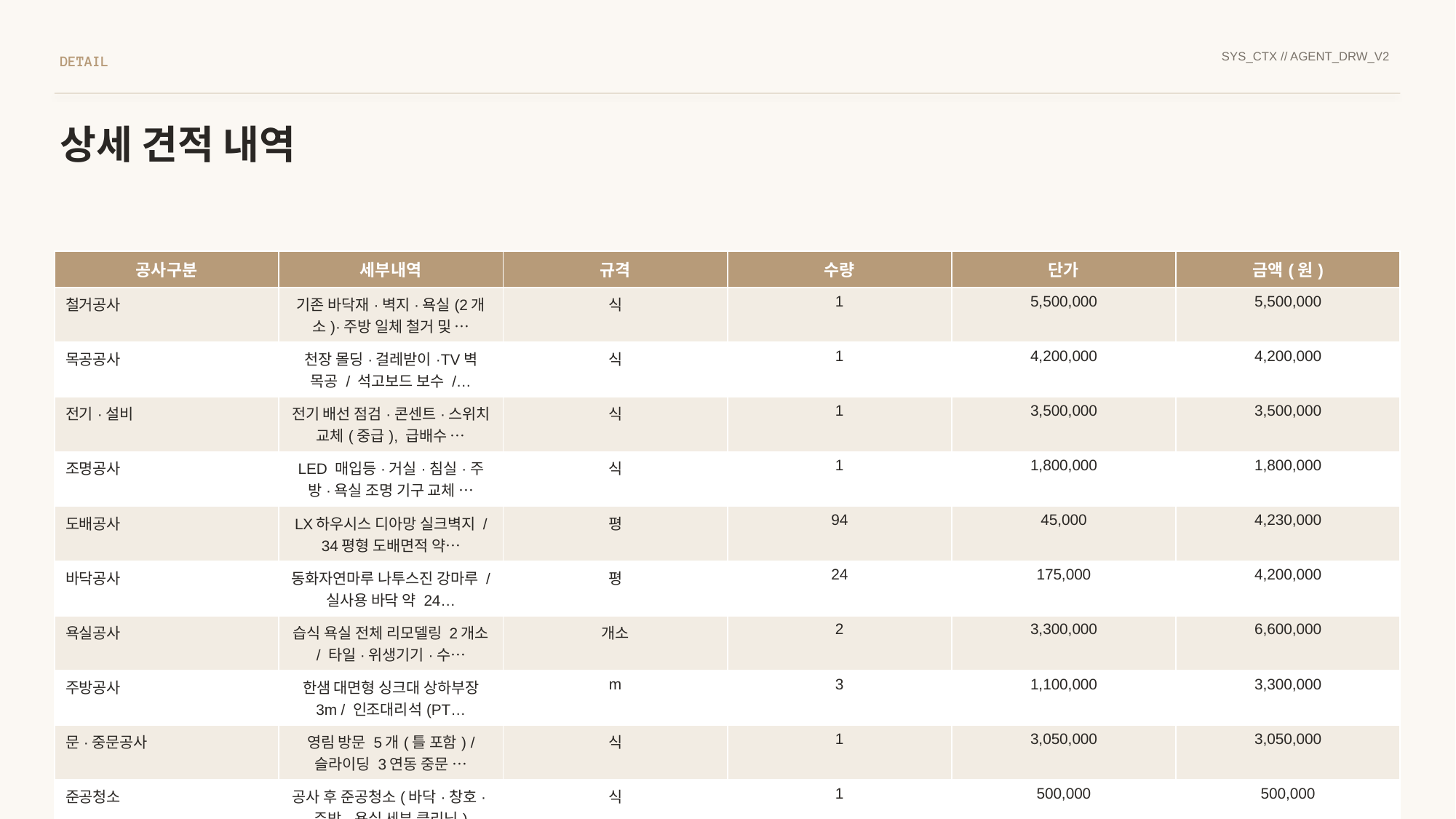

SYS_CTX // AGENT_DRW_V2
DETAIL

상세 견적 내역
| 공사구분 | 세부내역 | 규격 | 수량 | 단가 | 금액(원) |
| --- | --- | --- | --- | --- | --- |
| 철거공사 | 기존 바닥재·벽지·욕실(2개소)·주방 일체 철거 및 … | 식 | 1 | 5,500,000 | 5,500,000 |
| 목공공사 | 천장 몰딩·걸레받이·TV벽 목공 / 석고보드 보수 /… | 식 | 1 | 4,200,000 | 4,200,000 |
| 전기·설비 | 전기 배선 점검·콘센트·스위치 교체(중급), 급배수 … | 식 | 1 | 3,500,000 | 3,500,000 |
| 조명공사 | LED 매입등·거실·침실·주방·욕실 조명 기구 교체 … | 식 | 1 | 1,800,000 | 1,800,000 |
| 도배공사 | LX하우시스 디아망 실크벽지 / 34평형 도배면적 약… | 평 | 94 | 45,000 | 4,230,000 |
| 바닥공사 | 동화자연마루 나투스진 강마루 / 실사용 바닥 약 24… | 평 | 24 | 175,000 | 4,200,000 |
| 욕실공사 | 습식 욕실 전체 리모델링 2개소 / 타일·위생기기·수… | 개소 | 2 | 3,300,000 | 6,600,000 |
| 주방공사 | 한샘 대면형 싱크대 상하부장 3m / 인조대리석(PT… | m | 3 | 1,100,000 | 3,300,000 |
| 문·중문공사 | 영림 방문 5개(틀 포함) / 슬라이딩 3연동 중문 … | 식 | 1 | 3,050,000 | 3,050,000 |
| 준공청소 | 공사 후 준공청소(바닥·창호·주방·욕실 세부 클리닝) | 식 | 1 | 500,000 | 500,000 |
|  | 소계 (공급가액) |  |  |  | 36,880,000 |
|  | 기업이윤·공과잡비(15%) |  |  |  | 5,532,000 |
|  | 총 합계 (VAT 별도) |  |  |  | 42,412,000 |